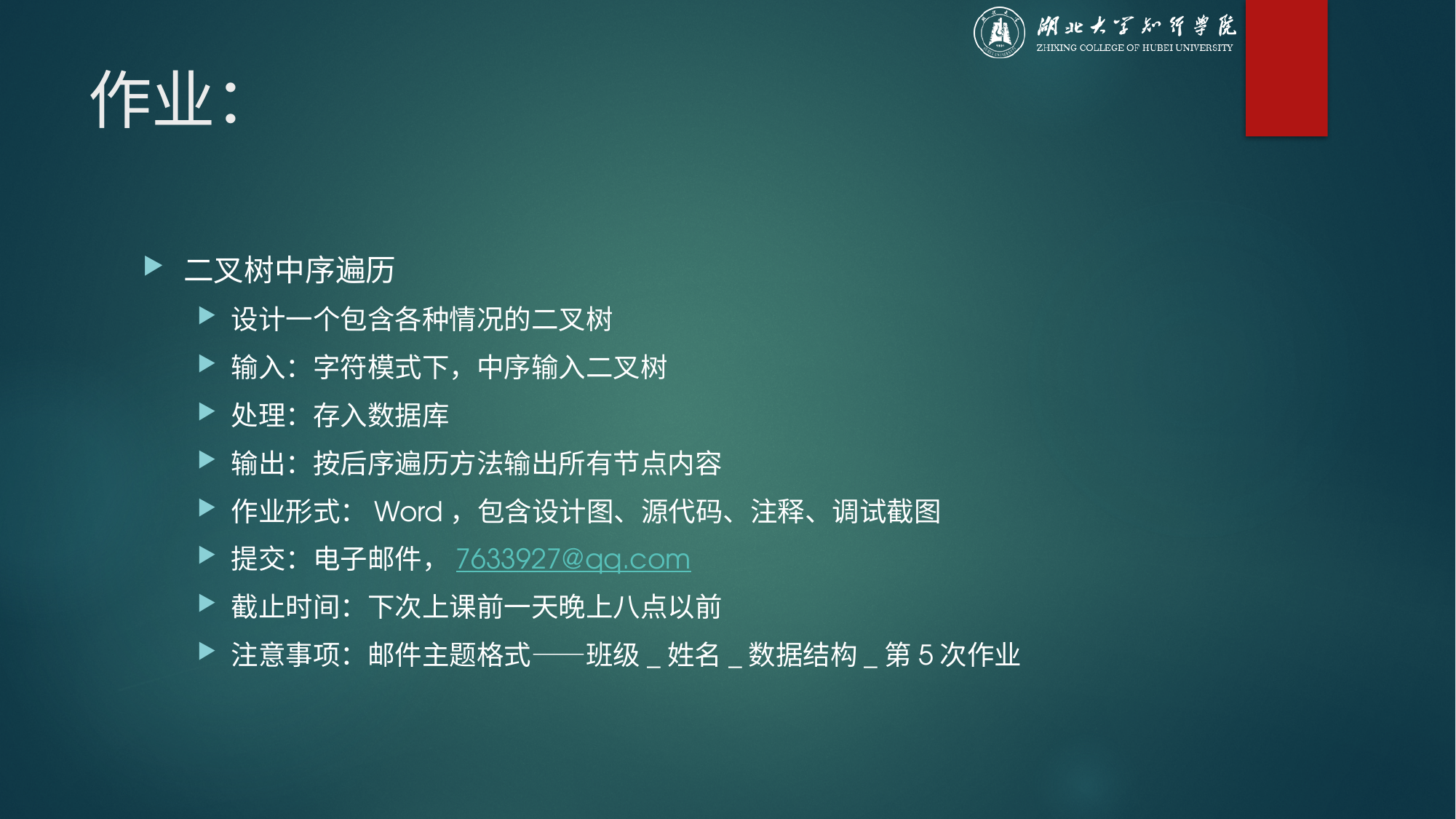

# 作业：
二叉树中序遍历
设计一个包含各种情况的二叉树
输入：字符模式下，中序输入二叉树
处理：存入数据库
输出：按后序遍历方法输出所有节点内容
作业形式：Word，包含设计图、源代码、注释、调试截图
提交：电子邮件，7633927@qq.com
截止时间：下次上课前一天晚上八点以前
注意事项：邮件主题格式——班级_姓名_数据结构_第5次作业